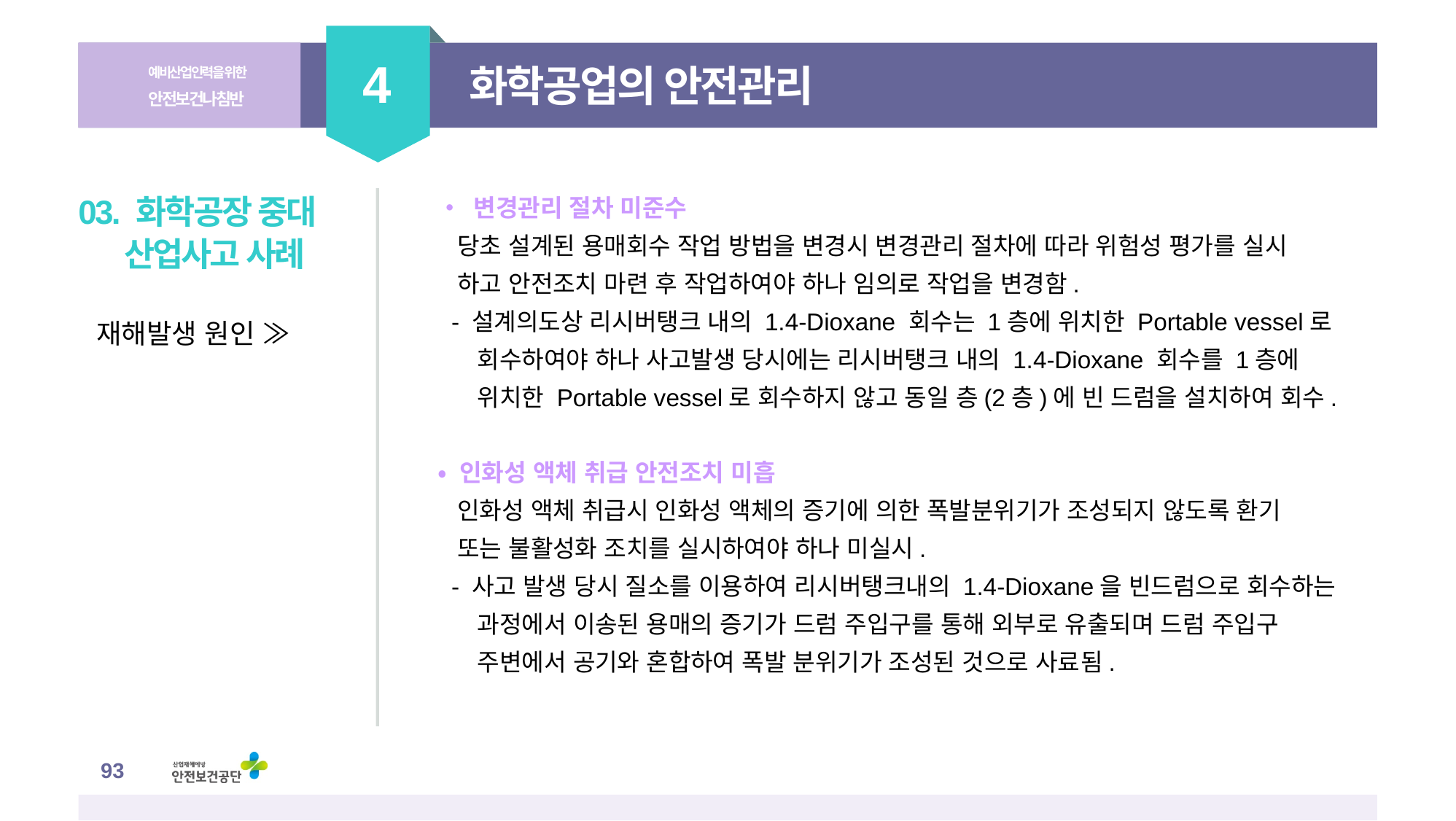

4
예비산업인력을 위한
안전보건나침반
화학공업의 안전관리
• 변경관리 절차 미준수
  당초 설계된 용매회수 작업 방법을 변경시 변경관리 절차에 따라 위험성 평가를 실시
  하고 안전조치 마련 후 작업하여야 하나 임의로 작업을 변경함.
  - 설계의도상 리시버탱크 내의 1.4-Dioxane 회수는 1층에 위치한 Portable vessel로
     회수하여야 하나 사고발생 당시에는 리시버탱크 내의 1.4-Dioxane 회수를 1층에
     위치한 Portable vessel로 회수하지 않고 동일 층(2층)에 빈 드럼을 설치하여 회수.

• 인화성 액체 취급 안전조치 미흡
  인화성 액체 취급시 인화성 액체의 증기에 의한 폭발분위기가 조성되지 않도록 환기
  또는 불활성화 조치를 실시하여야 하나 미실시.
  - 사고 발생 당시 질소를 이용하여 리시버탱크내의 1.4-Dioxane을 빈드럼으로 회수하는
     과정에서 이송된 용매의 증기가 드럼 주입구를 통해 외부로 유출되며 드럼 주입구
     주변에서 공기와 혼합하여 폭발 분위기가 조성된 것으로 사료됨.
03. 화학공장 중대 산업사고 사례
재해발생 원인 ≫